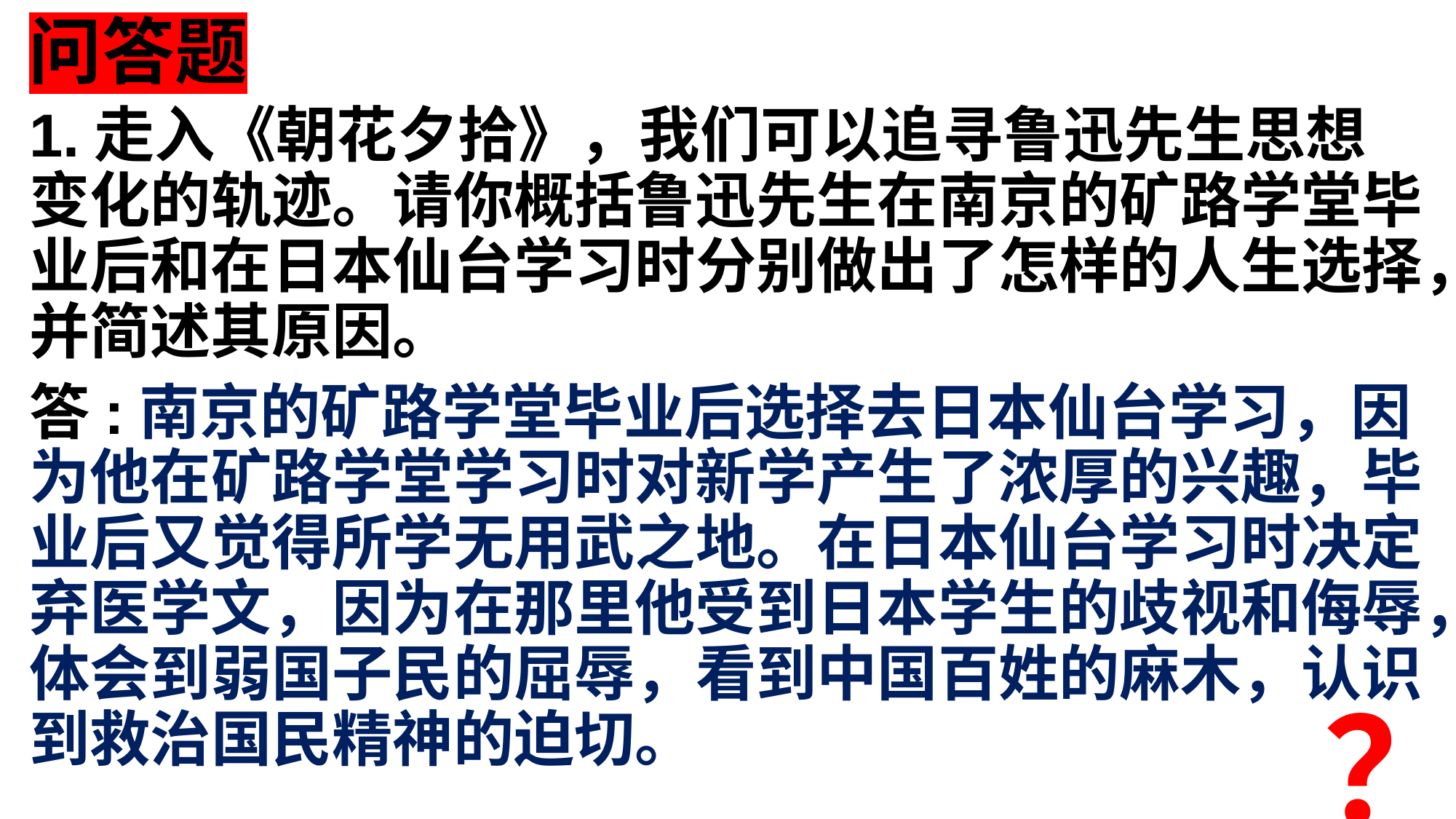

问答题
1.走入《朝花夕拾》，我们可以追寻鲁迅先生思想变化的轨迹。请你概括鲁迅先生在南京的矿路学堂毕业后和在日本仙台学习时分别做出了怎样的人生选择，并简述其原因。
答:南京的矿路学堂毕业后选择去日本仙台学习，因为他在矿路学堂学习时对新学产生了浓厚的兴趣，毕业后又觉得所学无用武之地。在日本仙台学习时决定弃医学文，因为在那里他受到日本学生的歧视和侮辱，体会到弱国子民的屈辱，看到中国百姓的麻木，认识到救治国民精神的迫切。
？